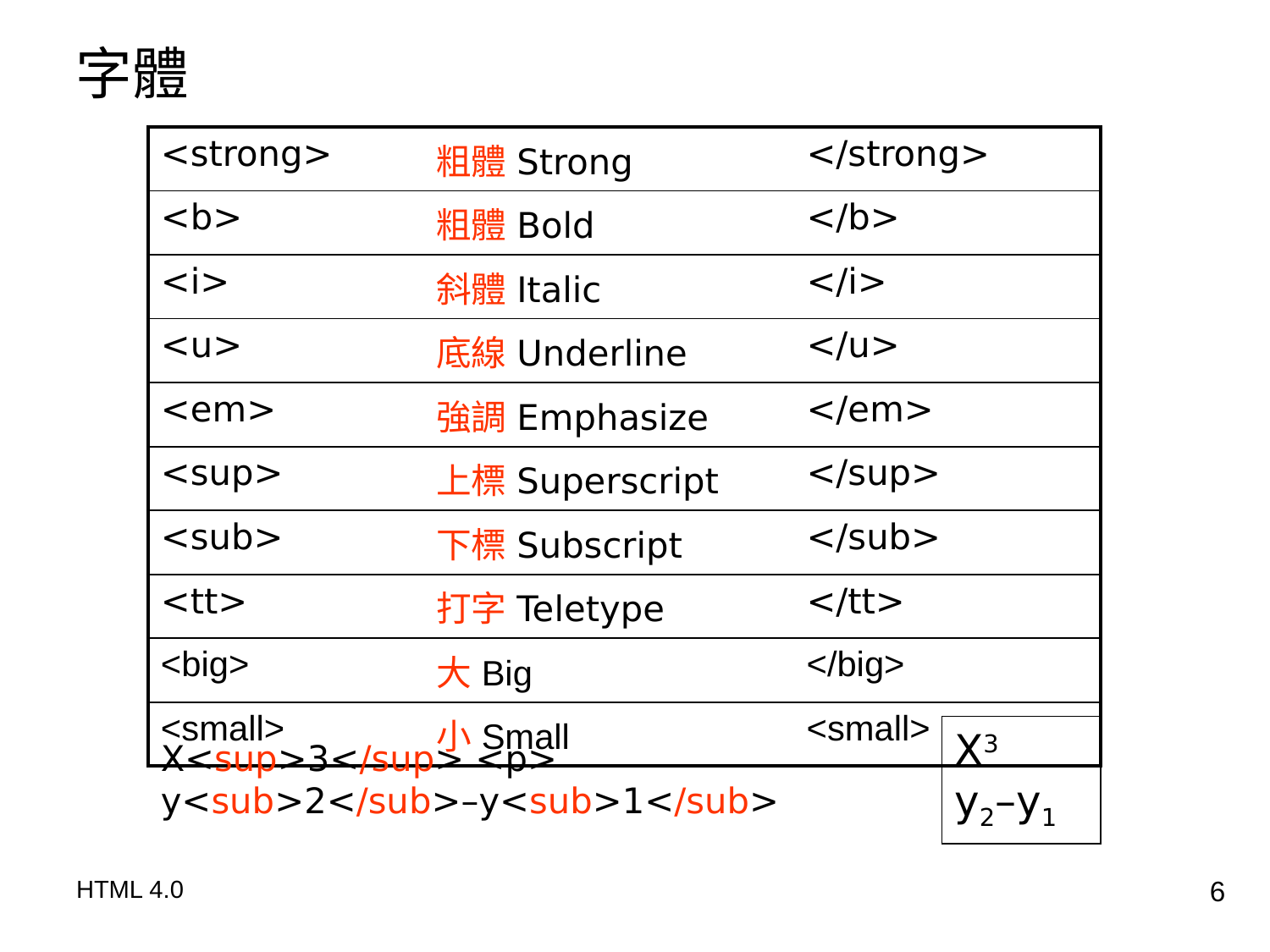

字體
| <strong> | 粗體Strong | </strong> |
| --- | --- | --- |
| <b> | 粗體Bold | </b> |
| <i> | 斜體Italic | </i> |
| <u> | 底線Underline | </u> |
| <em> | 強調Emphasize | </em> |
| <sup> | 上標Superscript | </sup> |
| <sub> | 下標Subscript | </sub> |
| <tt> | 打字Teletype | </tt> |
| <big> | 大Big | </big> |
| <small> | 小Small | <small> |
X3
y2–y1
X<sup>3</sup> <p>
y<sub>2</sub>–y<sub>1</sub>
HTML 4.0
6